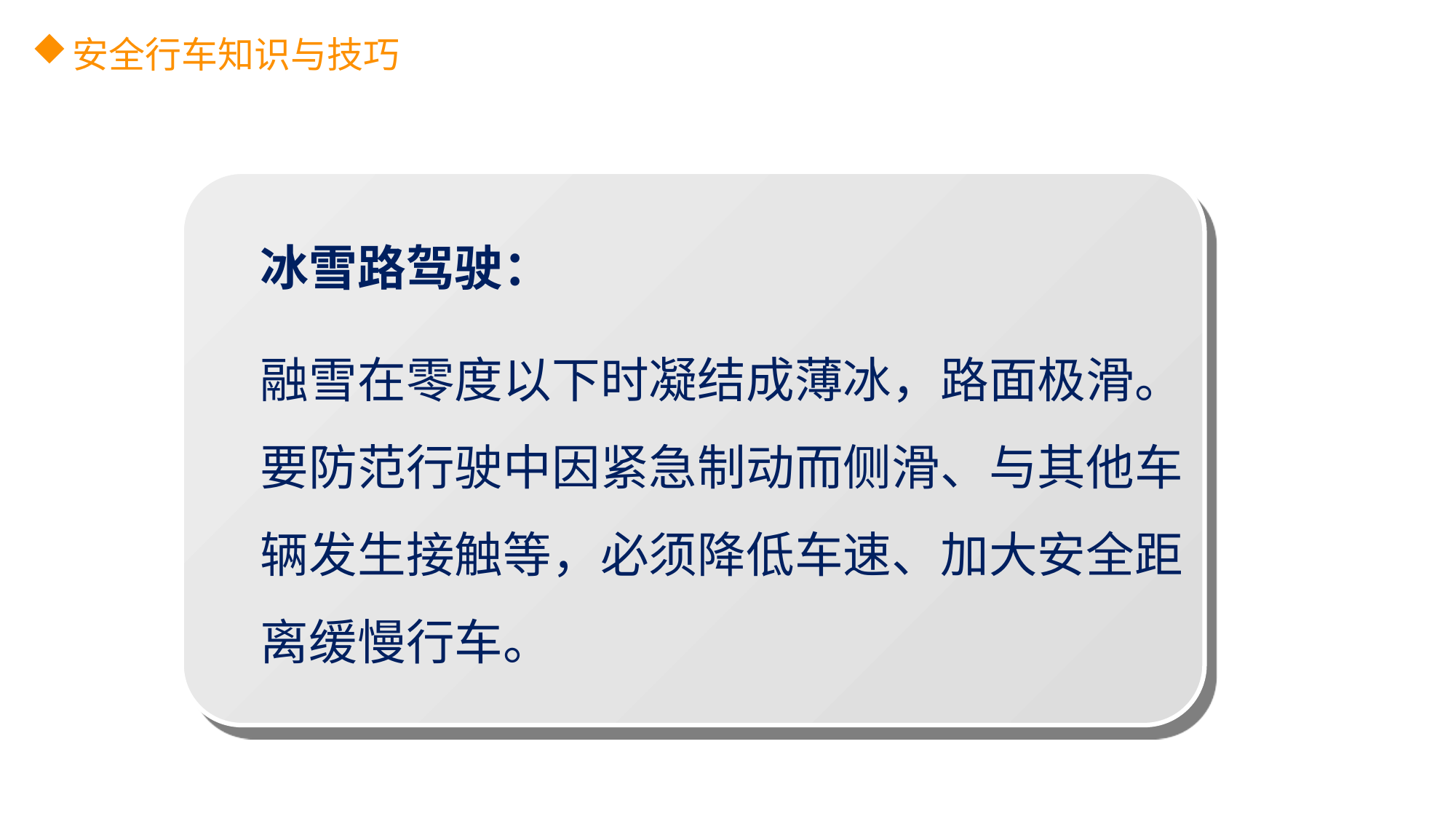

安全行车知识与技巧

冰雪路驾驶：
融雪在零度以下时凝结成薄冰，路面极滑。要防范行驶中因紧急制动而侧滑、与其他车辆发生接触等，必须降低车速、加大安全距离缓慢行车。